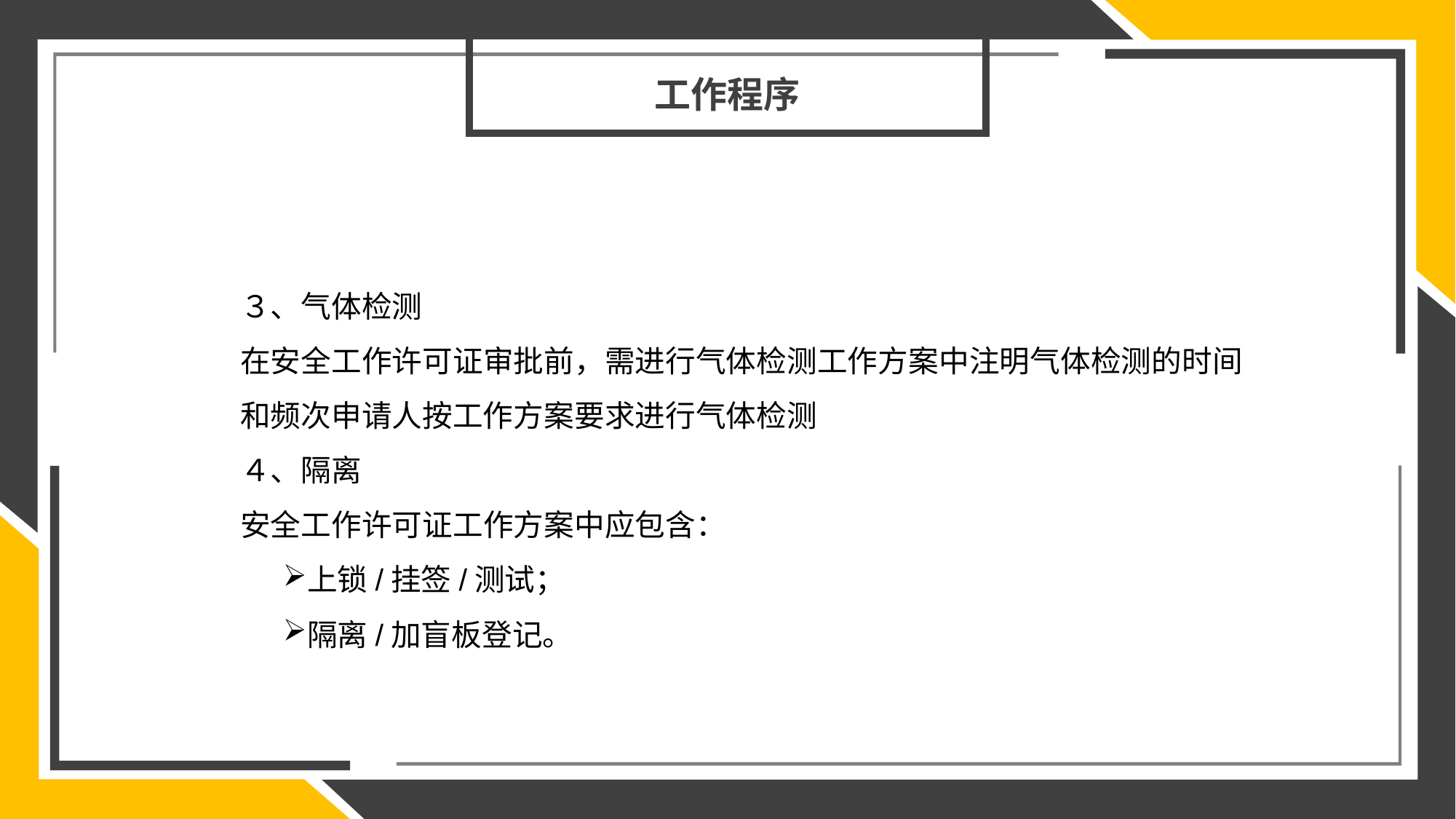

工作程序
３、气体检测
在安全工作许可证审批前，需进行气体检测工作方案中注明气体检测的时间和频次申请人按工作方案要求进行气体检测
４、隔离
安全工作许可证工作方案中应包含：
上锁/挂签/测试；
隔离/加盲板登记。